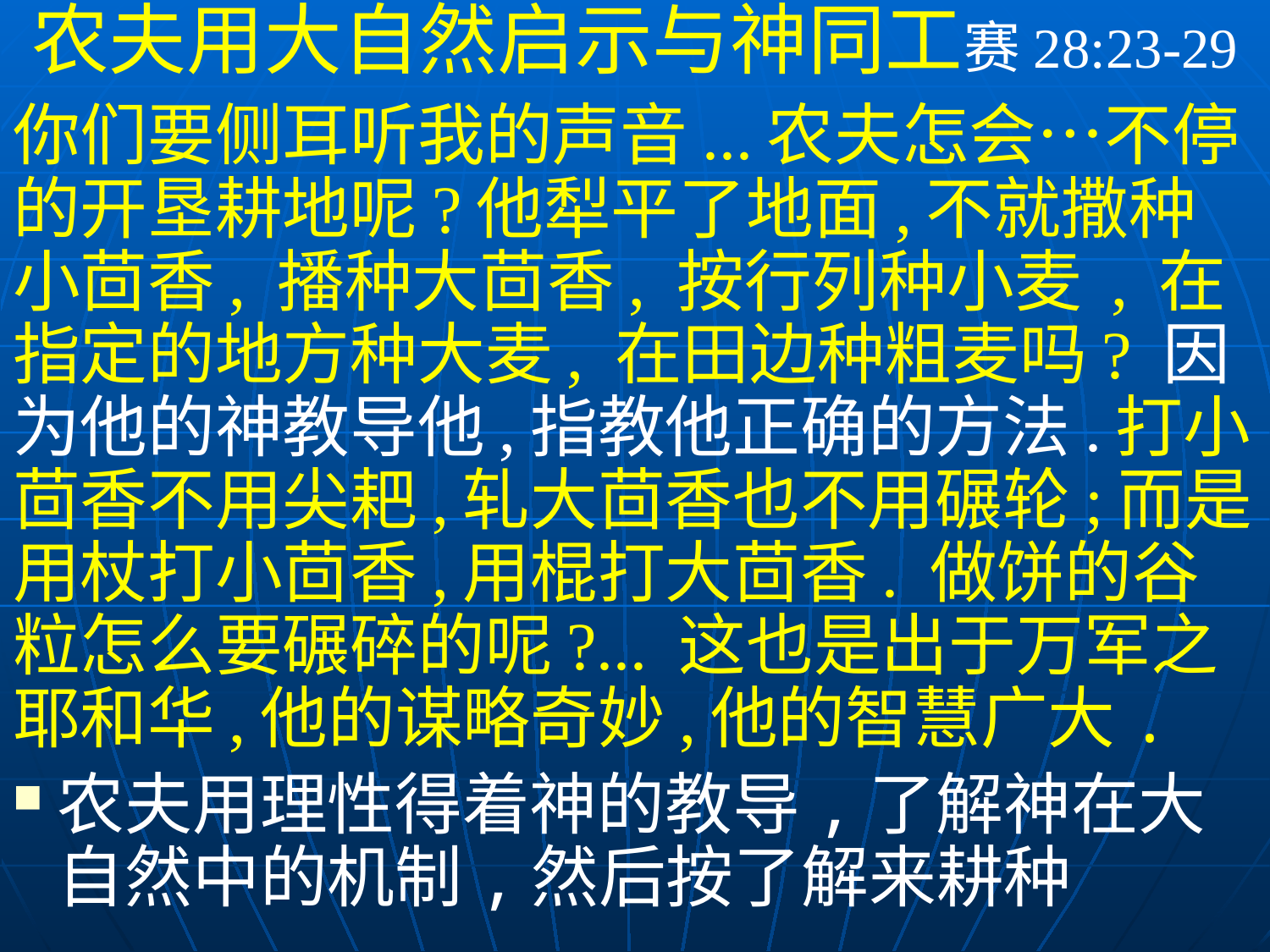

农夫用大自然启示与神同工赛28:23-29
你们要侧耳听我的声音...农夫怎会…不停的开垦耕地呢?他犁平了地面,不就撒种小茴香, 播种大茴香, 按行列种小麦 , 在指定的地方种大麦, 在田边种粗麦吗? 因为他的神教导他,指教他正确的方法.打小茴香不用尖耙,轧大茴香也不用碾轮;而是用杖打小茴香,用棍打大茴香. 做饼的谷粒怎么要碾碎的呢?... 这也是出于万军之耶和华,他的谋略奇妙,他的智慧广大.
农夫用理性得着神的教导,了解神在大自然中的机制,然后按了解来耕种